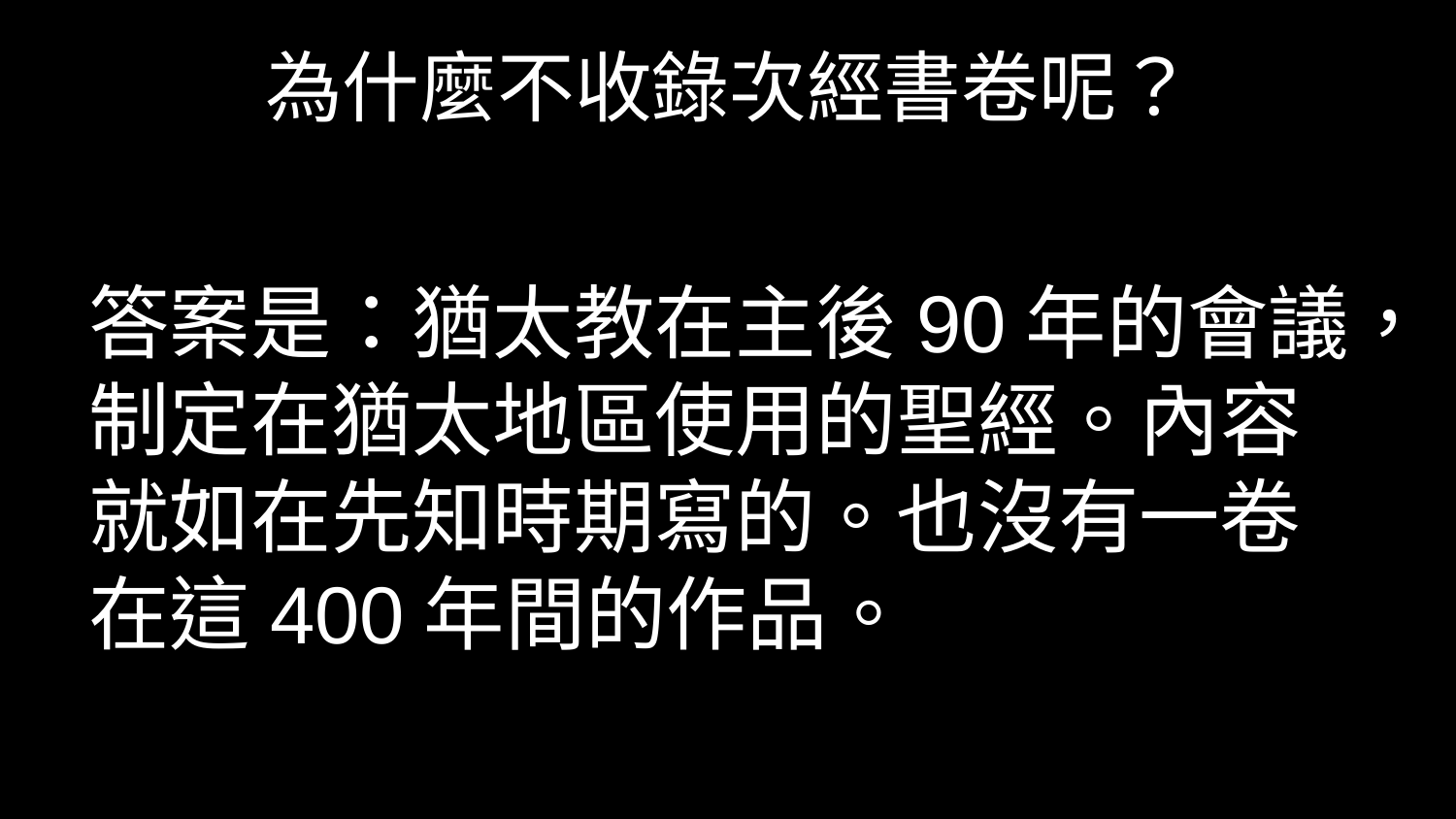

# 為什麼不收錄次經書卷呢？

答案是：猶太教在主後90年的會議，制定在猶太地區使用的聖經。內容就如在先知時期寫的。也沒有一卷在這400年間的作品。